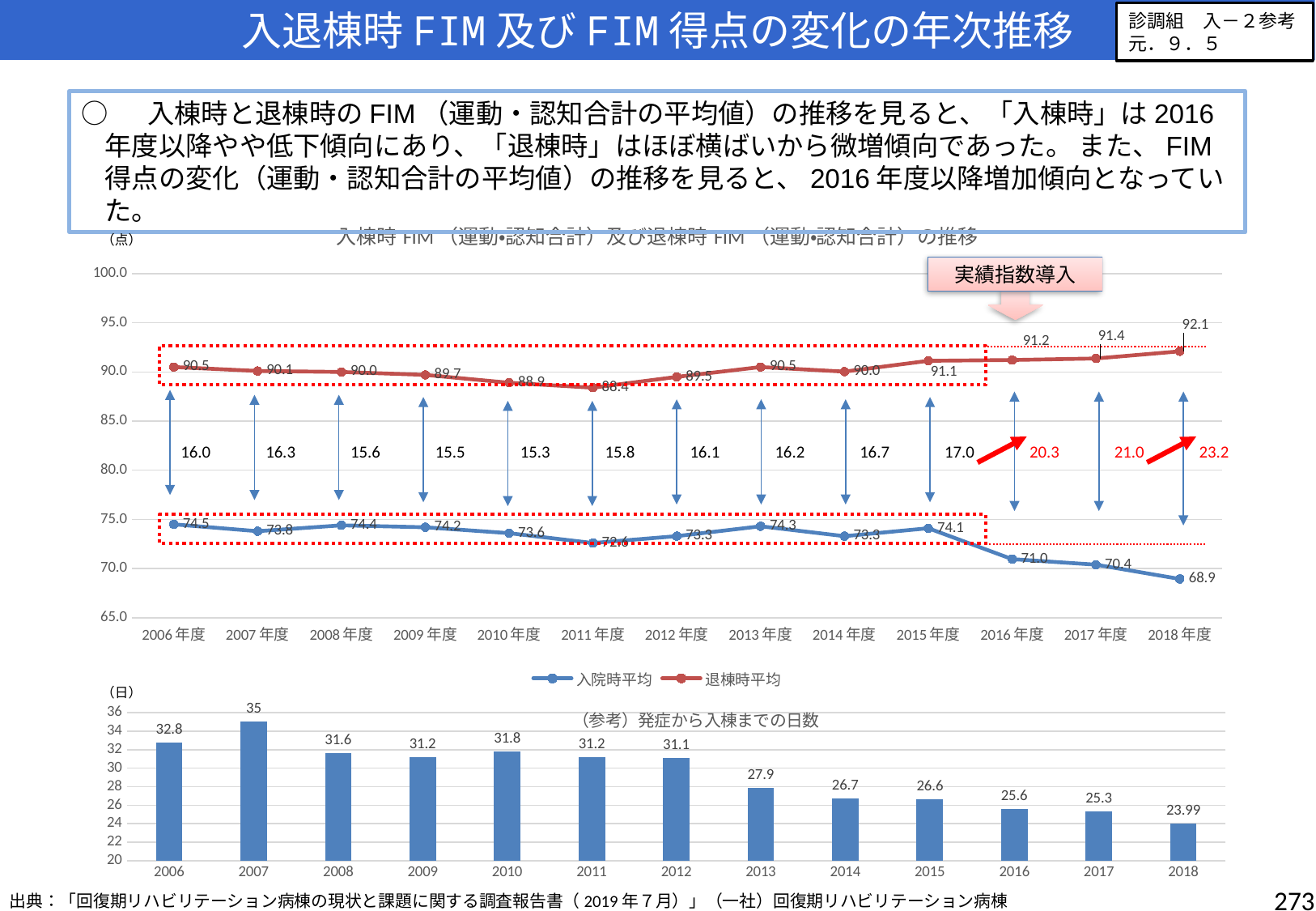

入退棟時FIM及びFIM得点の変化の年次推移
診調組　入－２参考
元．９．５
○ 　入棟時と退棟時のFIM（運動・認知合計の平均値）の推移を見ると、「入棟時」は2016年度以降やや低下傾向にあり、「退棟時」はほぼ横ばいから微増傾向であった。 また、FIM得点の変化（運動・認知合計の平均値）の推移を見ると、2016年度以降増加傾向となっていた。

### Chart: 入棟時FIM（運動・認知合計）及び退棟時FIM（運動・認知合計）の推移

| Category | 入院時平均 | 退棟時平均 |
|---|---|---|
| 2006年度 | 74.5 | 90.5 |
| 2007年度 | 73.8 | 90.1 |
| 2008年度 | 74.4 | 90.0 |
| 2009年度 | 74.2 | 89.7 |
| 2010年度 | 73.6 | 88.9 |
| 2011年度 | 72.6 | 88.4 |
| 2012年度 | 73.3 | 89.5 |
| 2013年度 | 74.3 | 90.5 |
| 2014年度 | 73.29622744669219 | 90.03240386367779 |
| 2015年度 | 74.10335071752395 | 91.13382418106828 |
| 2016年度 | 70.96031078769606 | 91.21476821384049 |
| 2017年度 | 70.39430426133389 | 91.37077269395874 |
| 2018年度 | 68.94346628633257 | 92.09666551910686 |
（点）
実績指数導入

16.0
16.3
15.6
15.5
15.3
15.8
16.1
16.2
16.7
17.0
20.3
21.0
23.2

（日）

### Chart: （参考）発症から入棟までの日数

| Category | 急性期日数 |
|---|---|
| 2006 | 32.8 |
| 2007 | 35.0 |
| 2008 | 31.6 |
| 2009 | 31.2 |
| 2010 | 31.8 |
| 2011 | 31.2 |
| 2012 | 31.1 |
| 2013 | 27.9 |
| 2014 | 26.7 |
| 2015 | 26.6 |
| 2016 | 25.6 |
| 2017 | 25.3 |
| 2018 | 23.99 |
273
出典：「回復期リハビリテーション病棟の現状と課題に関する調査報告書（2019年７月）」（一社）回復期リハビリテーション病棟協会